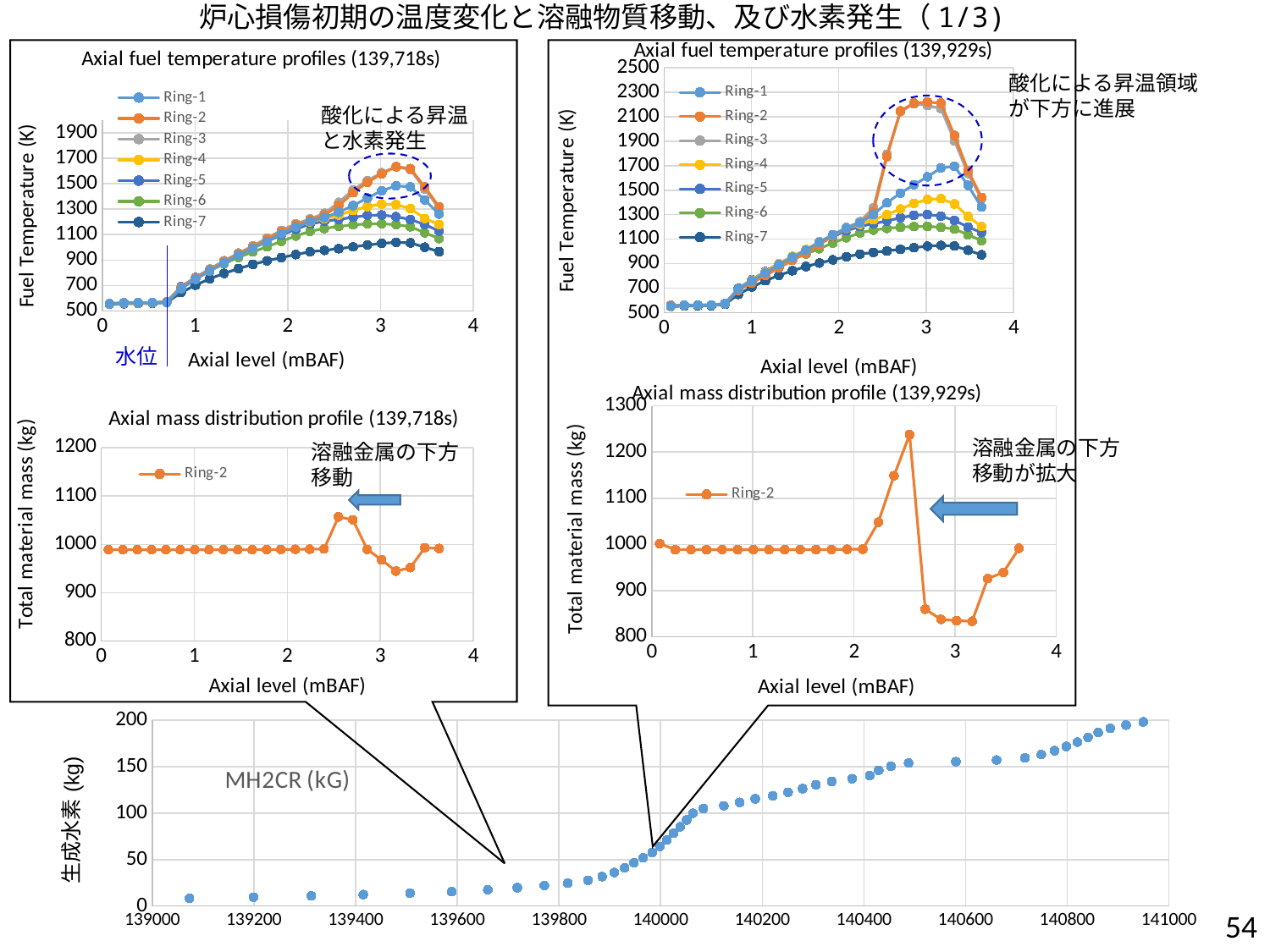

### Chart: Axial fuel temperature profiles (139,929s)

| Category |  |  |  |  |  |  |  |
|---|---|---|---|---|---|---|---|
炉心損傷初期の温度変化と溶融物質移動、及び水素発生（1/3)

### Chart: Axial fuel temperature profiles (139,718s)

| Category |  |  |  |  |  |  |  |
|---|---|---|---|---|---|---|---|

酸化による昇温領域が下方に進展

酸化による昇温と水素発生

水位

### Chart: Axial mass distribution profile (139,929s)

| Category |  |
|---|---|

### Chart: Axial mass distribution profile (139,718s)

| Category |  |
|---|---|
溶融金属の下方移動が拡大
溶融金属の下方移動

### Chart:

| Category |  |
|---|---|
54